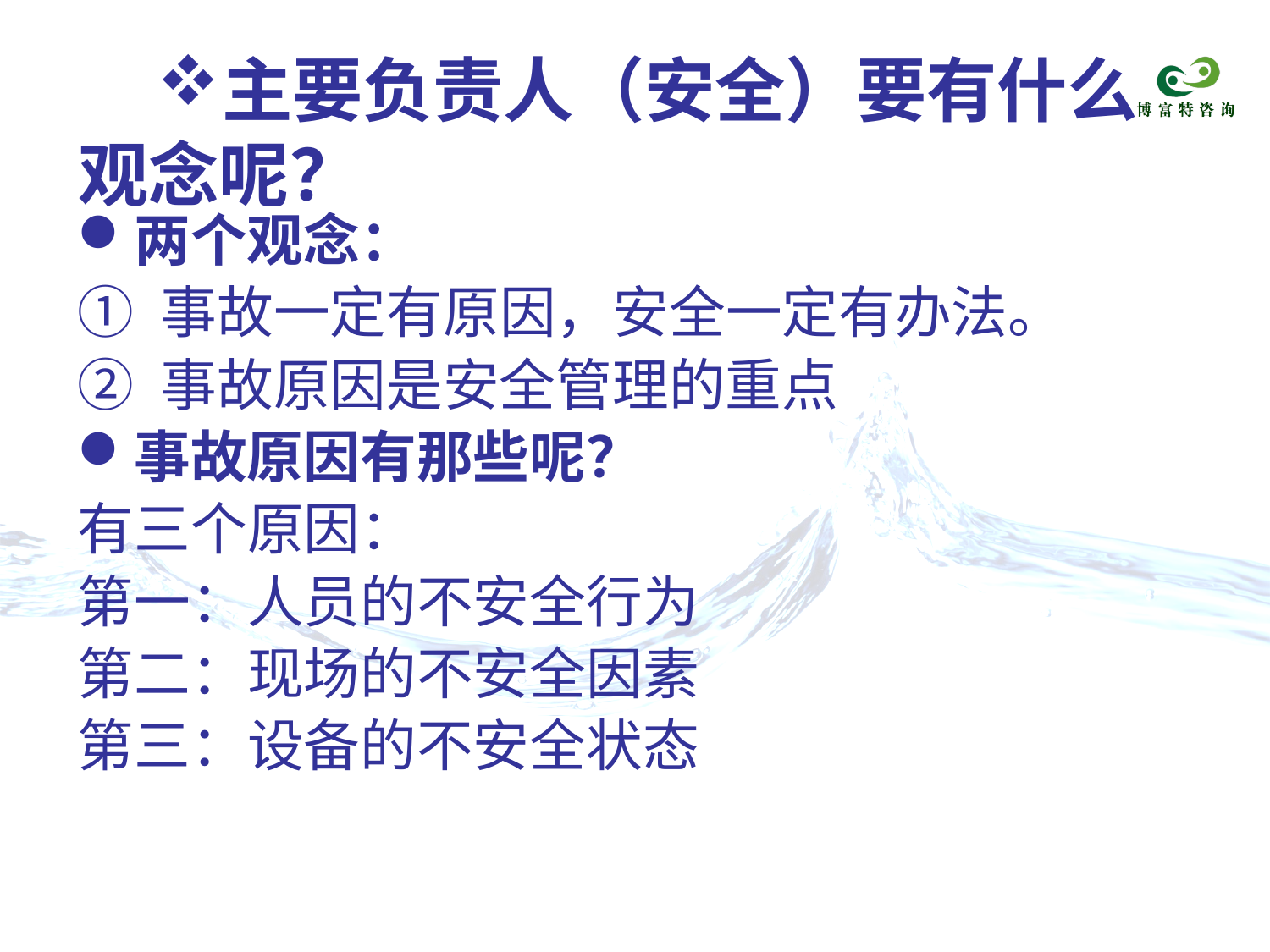

主要负责人（安全）要有什么观念呢？
两个观念：
① 事故一定有原因，安全一定有办法。
② 事故原因是安全管理的重点
事故原因有那些呢？
有三个原因：
第一：人员的不安全行为
第二：现场的不安全因素
第三：设备的不安全状态